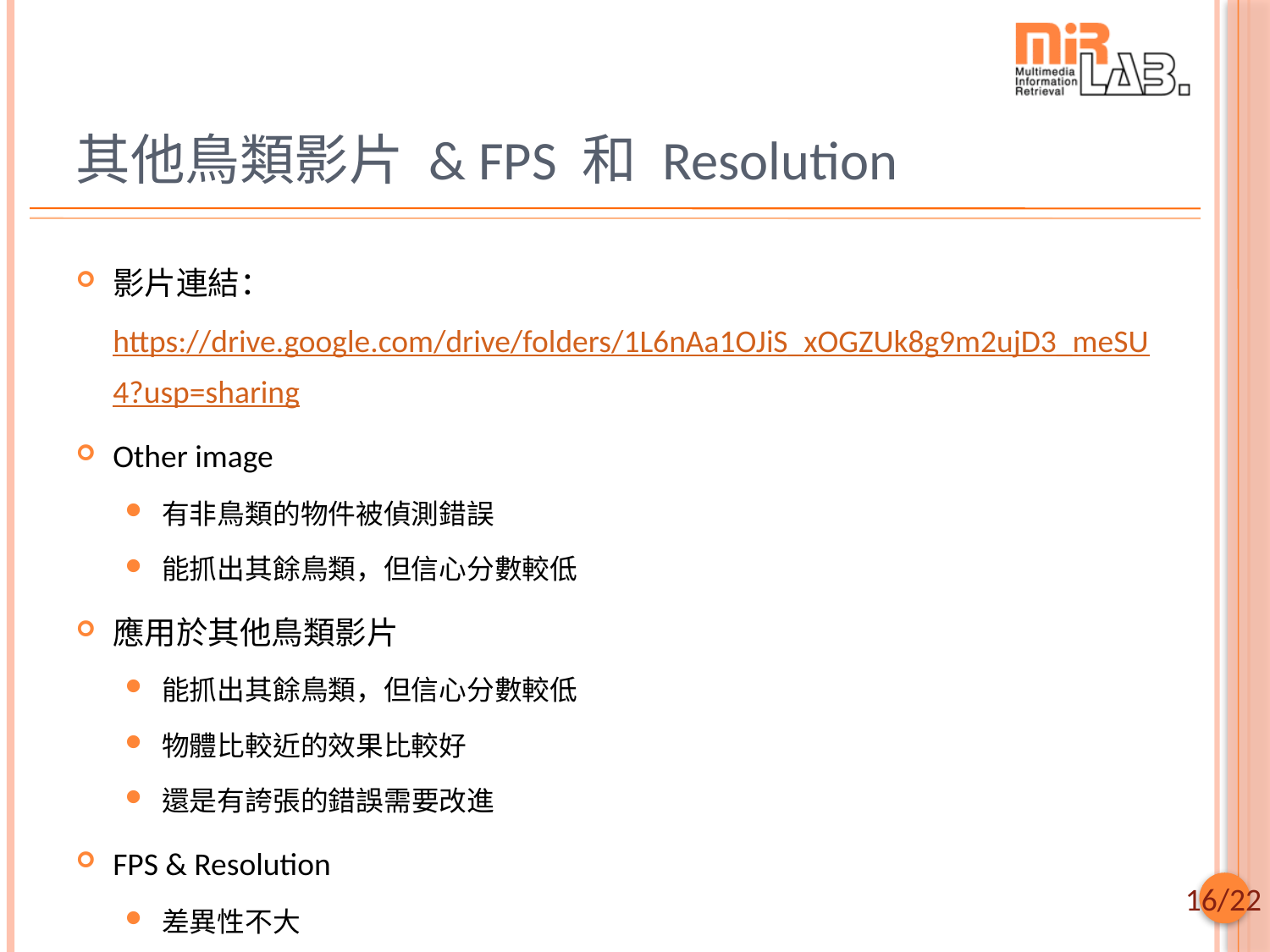

# 其他鳥類影片 & FPS 和 Resolution
影片連結：https://drive.google.com/drive/folders/1L6nAa1OJiS_xOGZUk8g9m2ujD3_meSU4?usp=sharing
Other image
有非鳥類的物件被偵測錯誤
能抓出其餘鳥類，但信心分數較低
應用於其他鳥類影片
能抓出其餘鳥類，但信心分數較低
物體比較近的效果比較好
還是有誇張的錯誤需要改進
FPS & Resolution
差異性不大